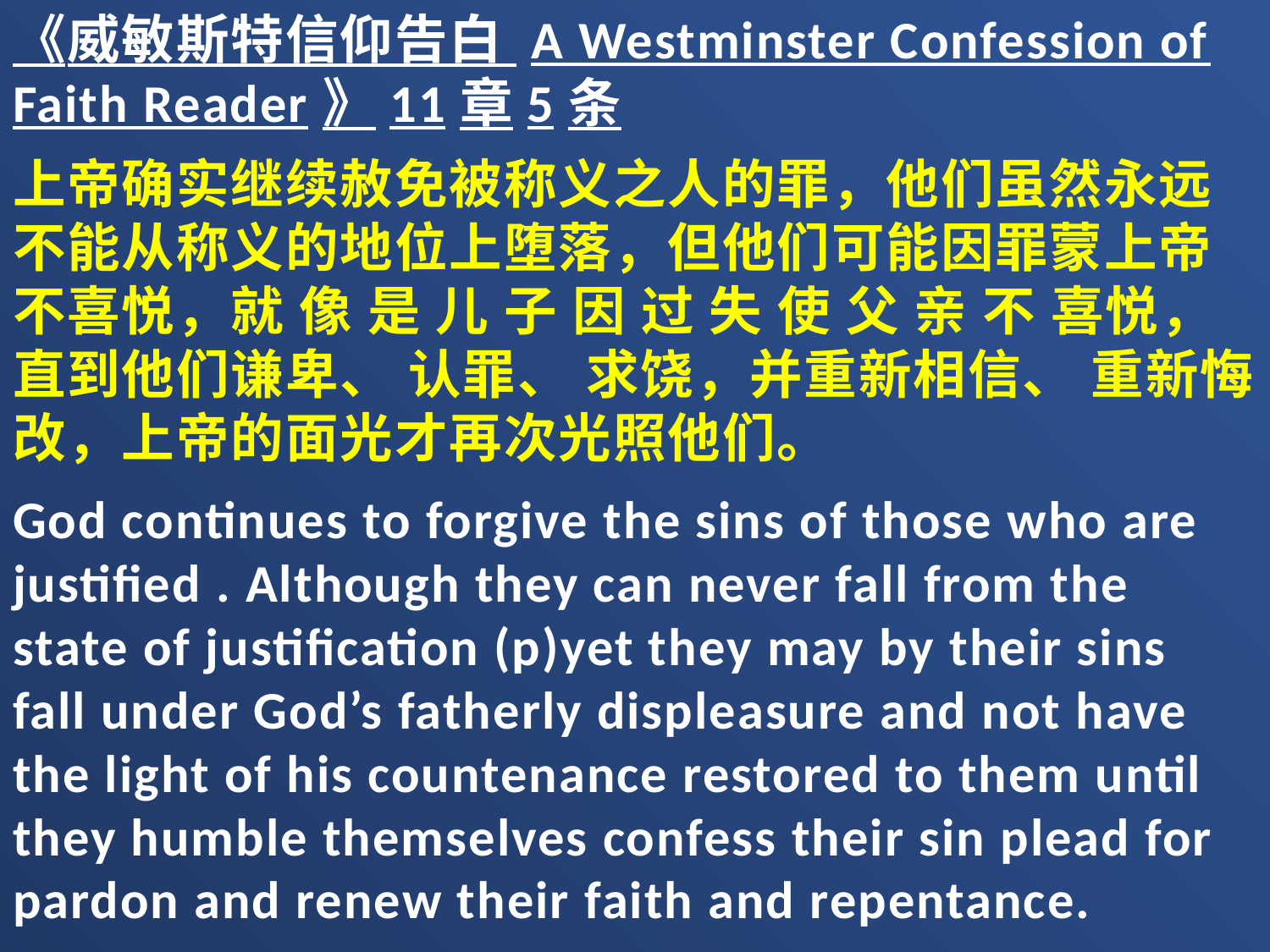

《威敏斯特信仰告白 A Westminster Confession of Faith Reader》11章5条
上帝确实继续赦免被称义之人的罪，他们虽然永远不能从称义的地位上堕落，但他们可能因罪蒙上帝不喜悦，就 像 是 儿 子 因 过 失 使 父 亲 不 喜悦，直到他们谦卑、 认罪、 求饶，并重新相信、 重新悔改，上帝的面光才再次光照他们。
God continues to forgive the sins of those who are justified . Although they can never fall from the state of justification (p)yet they may by their sins fall under God’s fatherly displeasure and not have the light of his countenance restored to them until they humble themselves confess their sin plead for pardon and renew their faith and repentance.